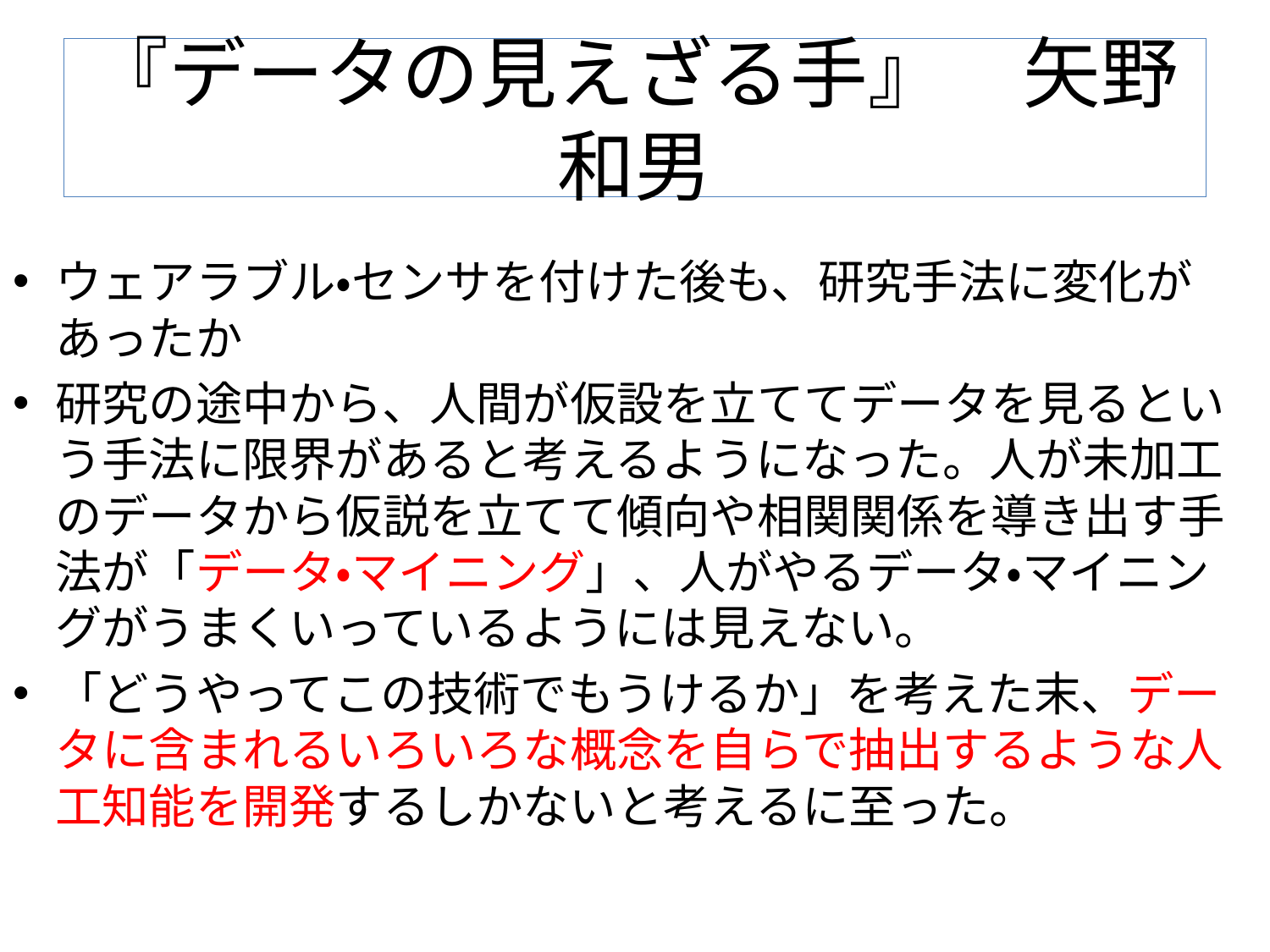

# 『データの見えざる手』　矢野和男
ウェアラブル・センサを付けた後も、研究手法に変化があったか
研究の途中から、人間が仮設を立ててデータを見るという手法に限界があると考えるようになった。人が未加工のデータから仮説を立てて傾向や相関関係を導き出す手法が「データ・マイニング」、人がやるデータ・マイニングがうまくいっているようには見えない。
「どうやってこの技術でもうけるか」を考えた末、データに含まれるいろいろな概念を自らで抽出するような人工知能を開発するしかないと考えるに至った。